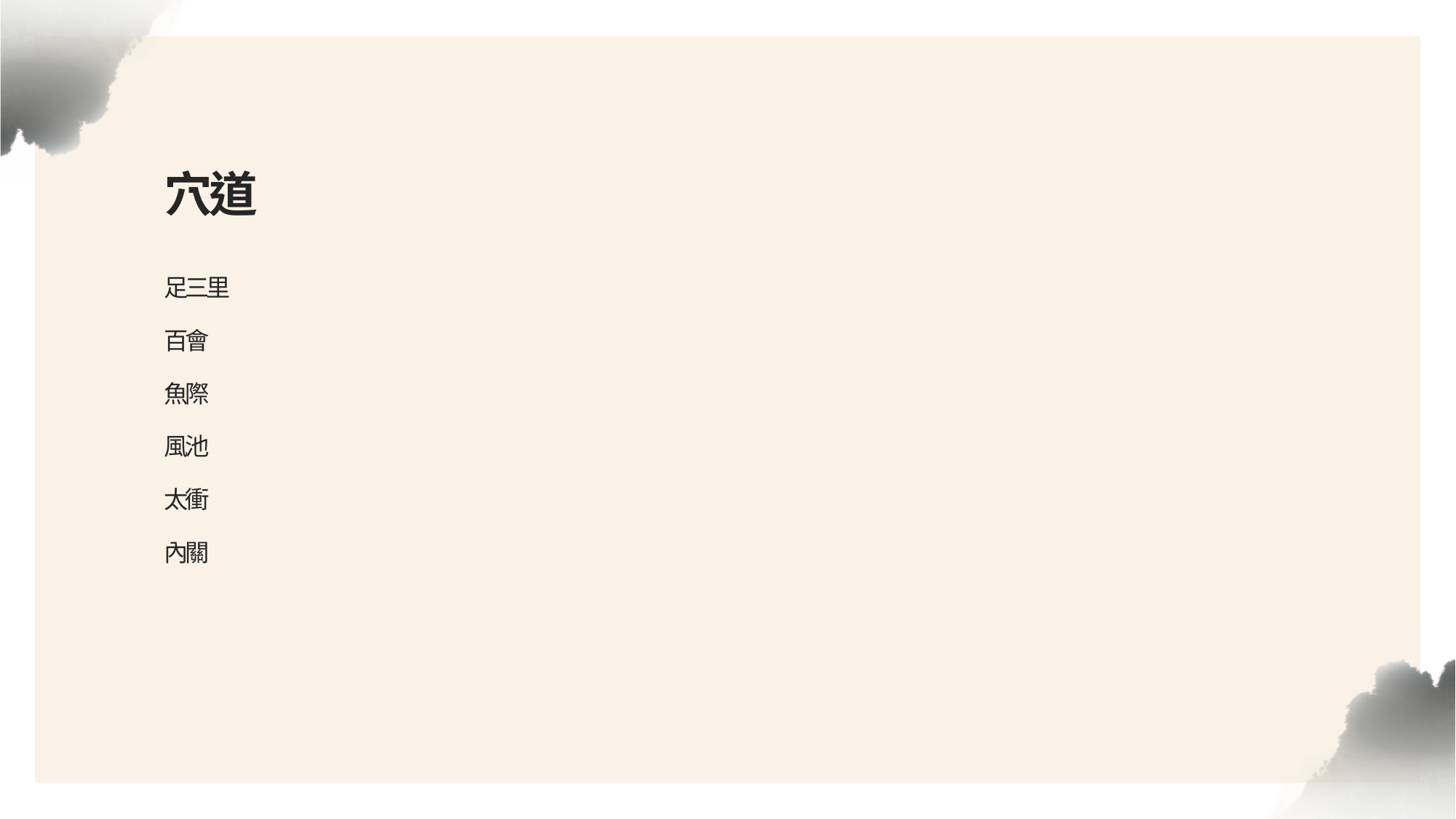

# 穴道
足三里
百會
魚際
風池
太衝
內關